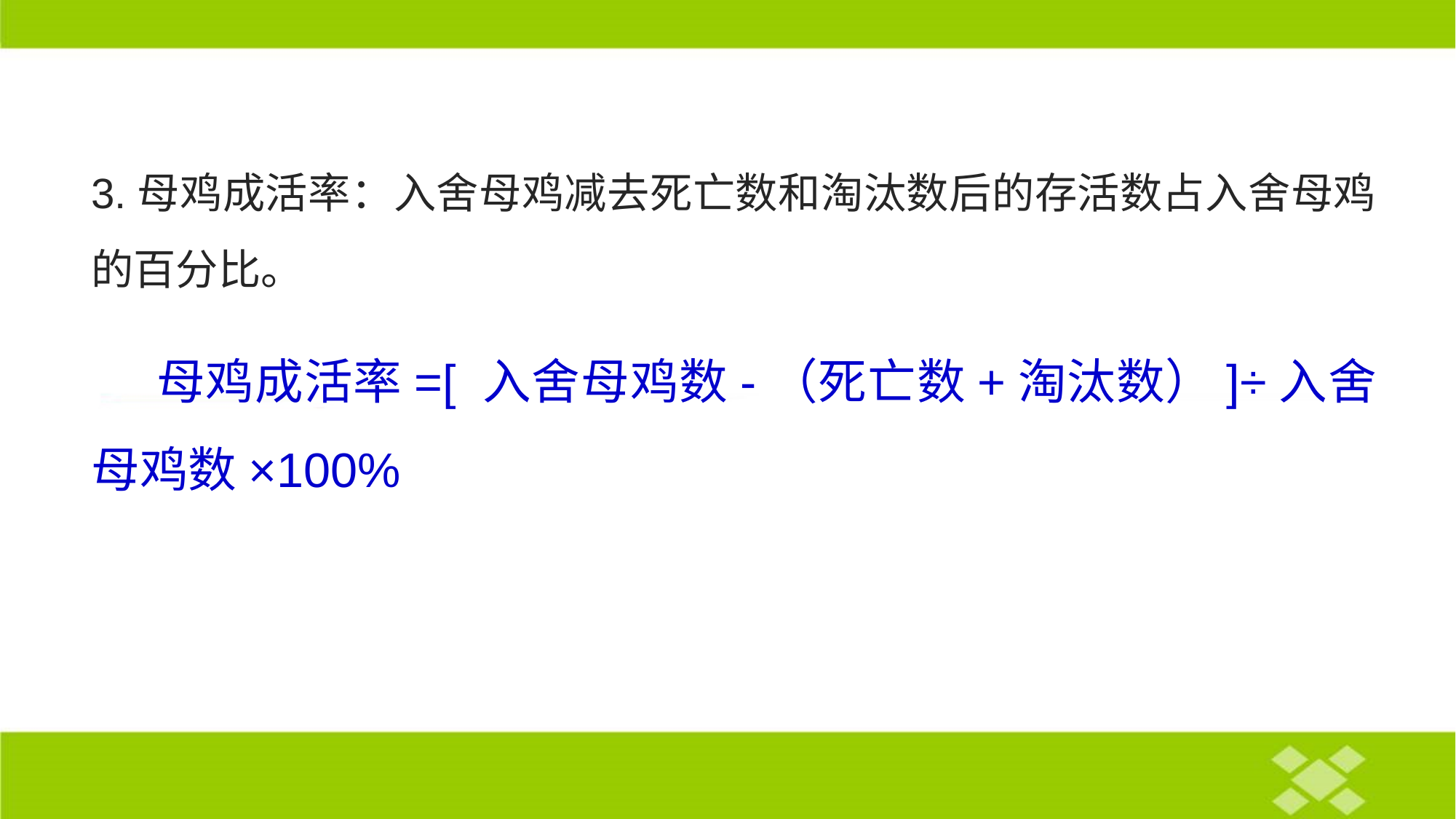

3.母鸡成活率：入舍母鸡减去死亡数和淘汰数后的存活数占入舍母鸡的百分比。
    母鸡成活率=[ 入舍母鸡数-（死亡数+淘汰数）]÷入舍母鸡数×100%